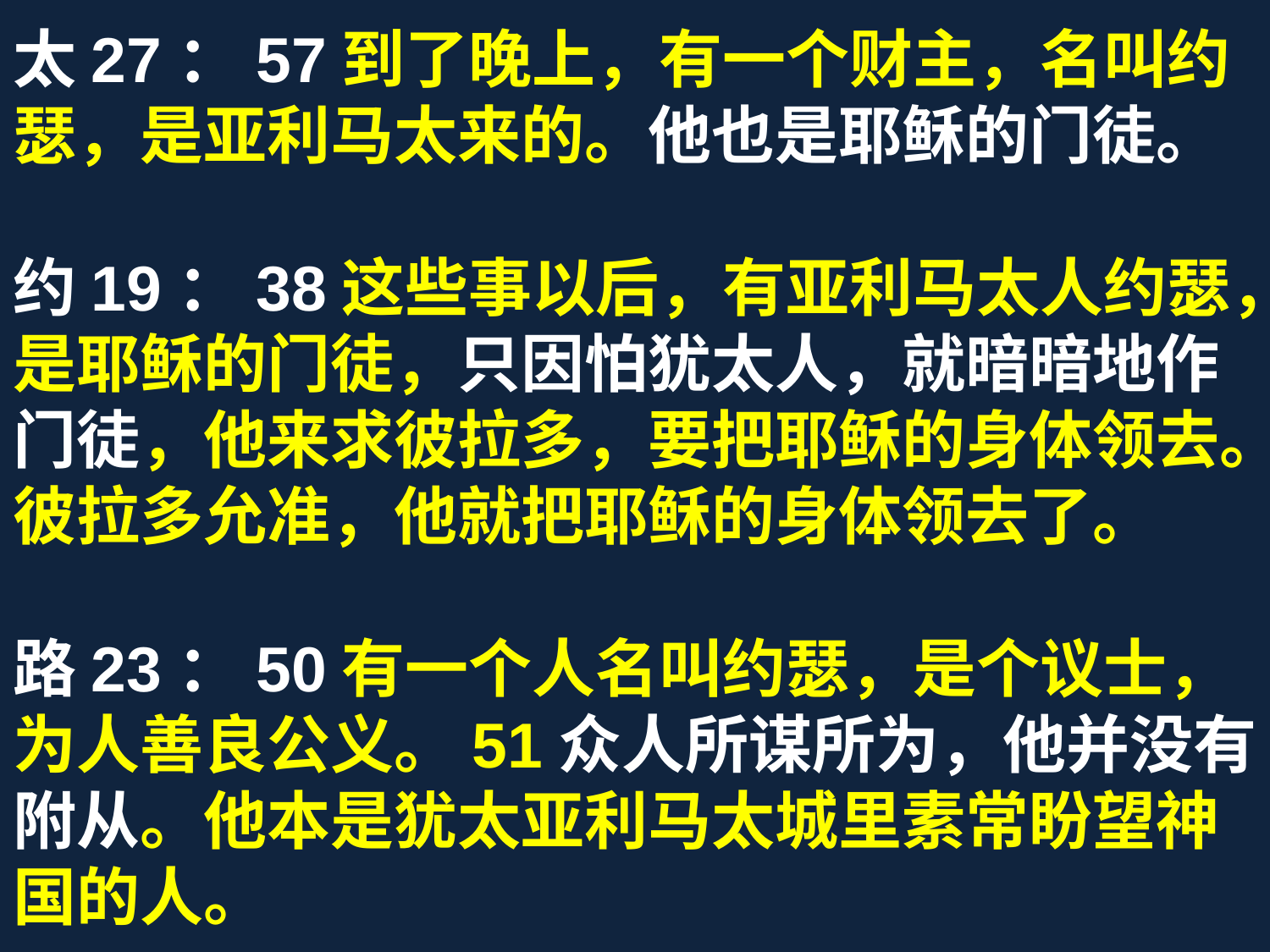

太27：57到了晚上，有一个财主，名叫约瑟，是亚利马太来的。他也是耶稣的门徒。
约19：38这些事以后，有亚利马太人约瑟，是耶稣的门徒，只因怕犹太人，就暗暗地作门徒，他来求彼拉多，要把耶稣的身体领去。彼拉多允准，他就把耶稣的身体领去了。
路23：50有一个人名叫约瑟，是个议士，为人善良公义。51众人所谋所为，他并没有附从。他本是犹太亚利马太城里素常盼望神国的人。